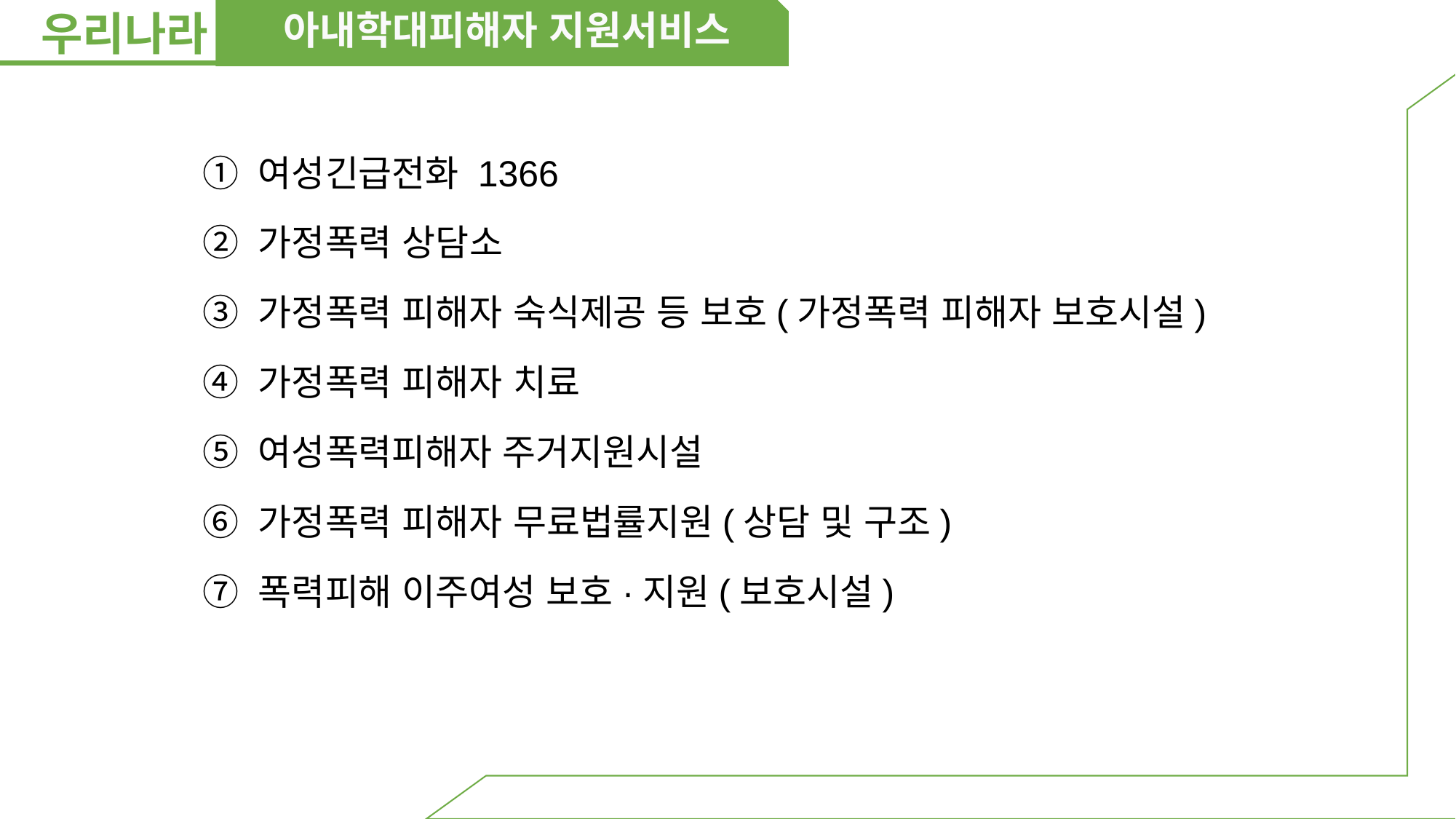

우리나라

아내학대피해자 지원서비스
① 여성긴급전화 1366
② 가정폭력 상담소
③ 가정폭력 피해자 숙식제공 등 보호(가정폭력 피해자 보호시설)
④ 가정폭력 피해자 치료
⑤ 여성폭력피해자 주거지원시설
⑥ 가정폭력 피해자 무료법률지원(상담 및 구조)
⑦ 폭력피해 이주여성 보호·지원(보호시설)